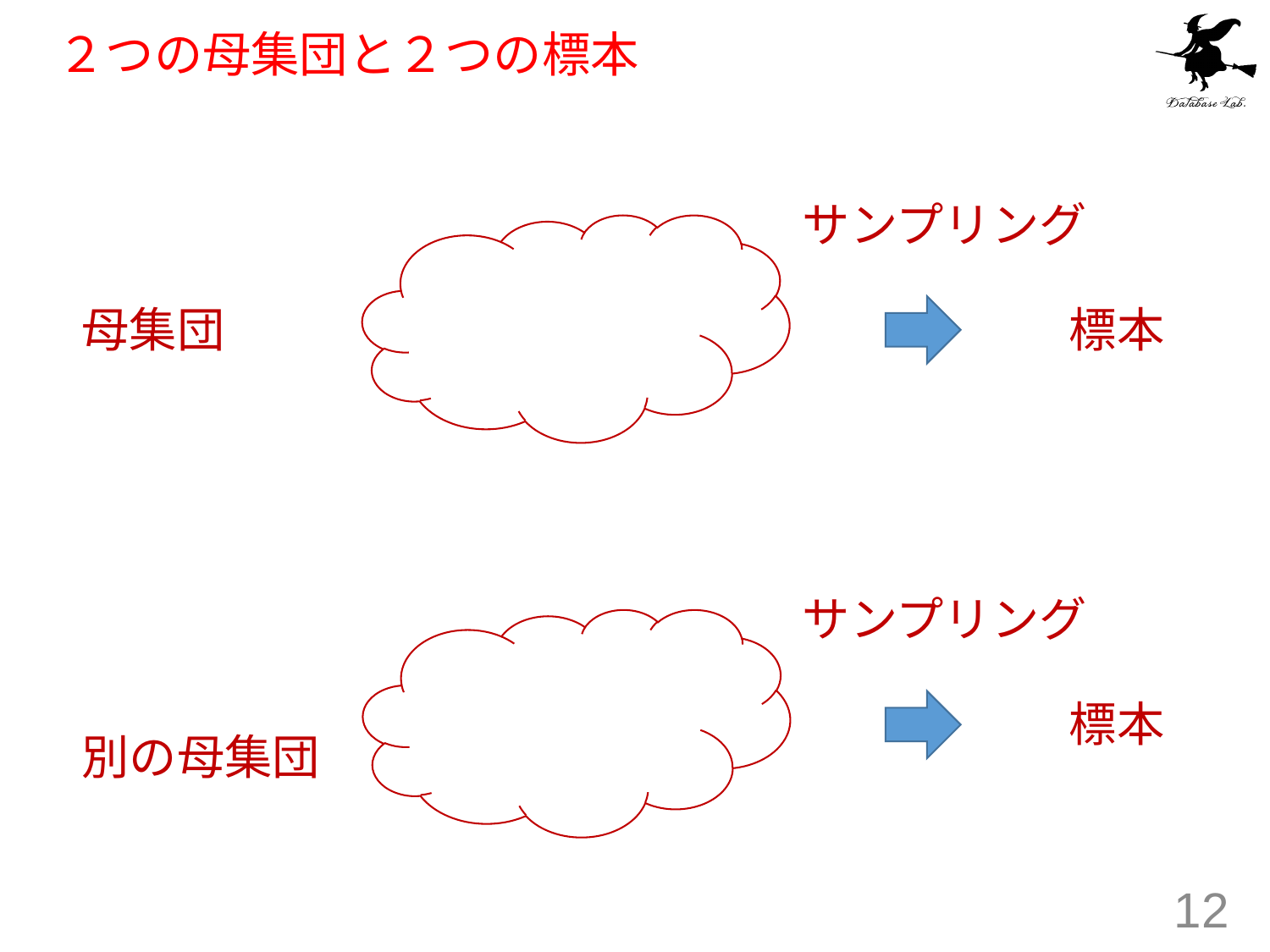

# ２つの母集団と２つの標本
サンプリング

母集団
標本

サンプリング

標本

別の母集団
12